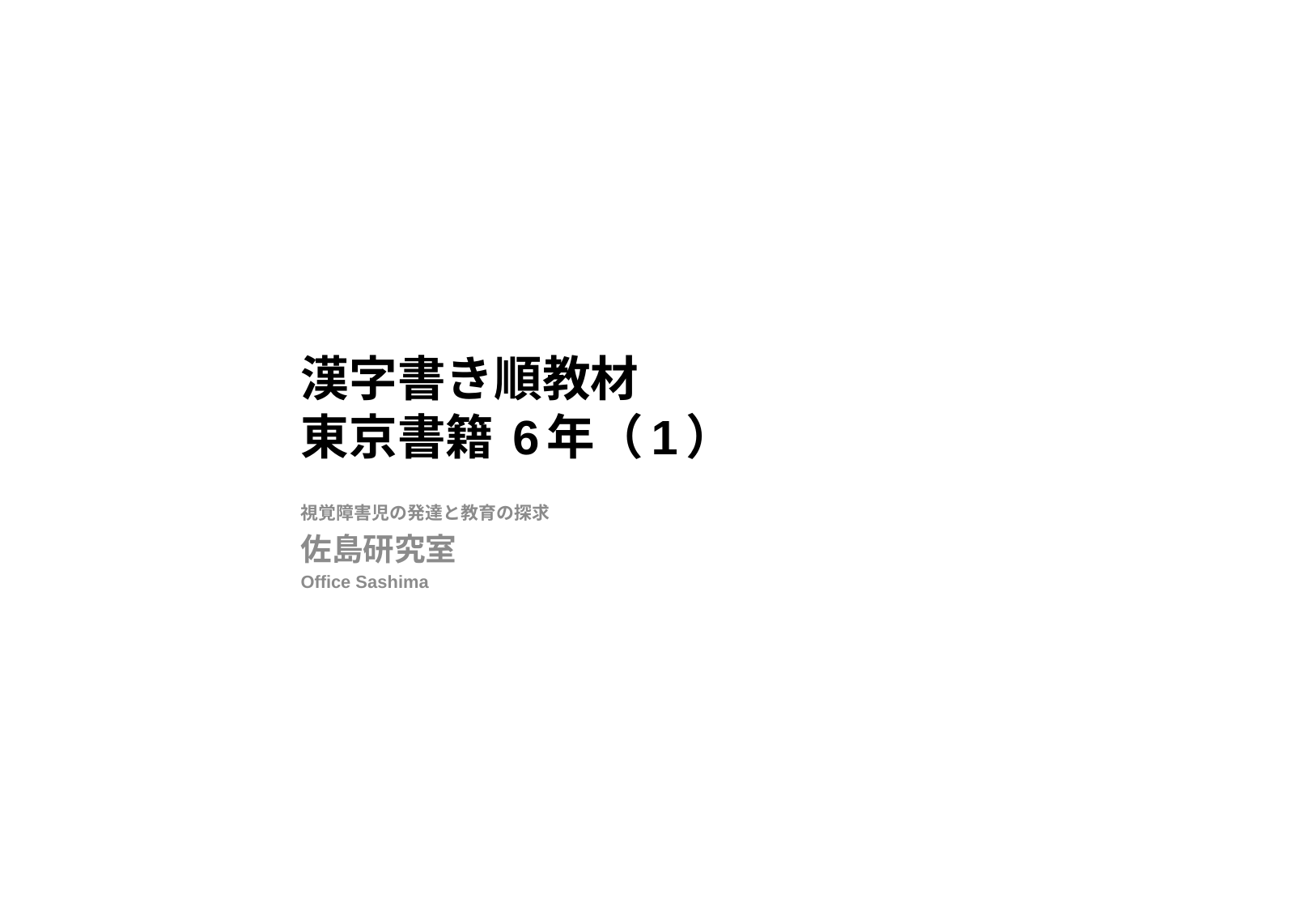

# 漢字書き順教材 東京書籍 6年（1）
視覚障害児の発達と教育の探求
佐島研究室
Office Sashima